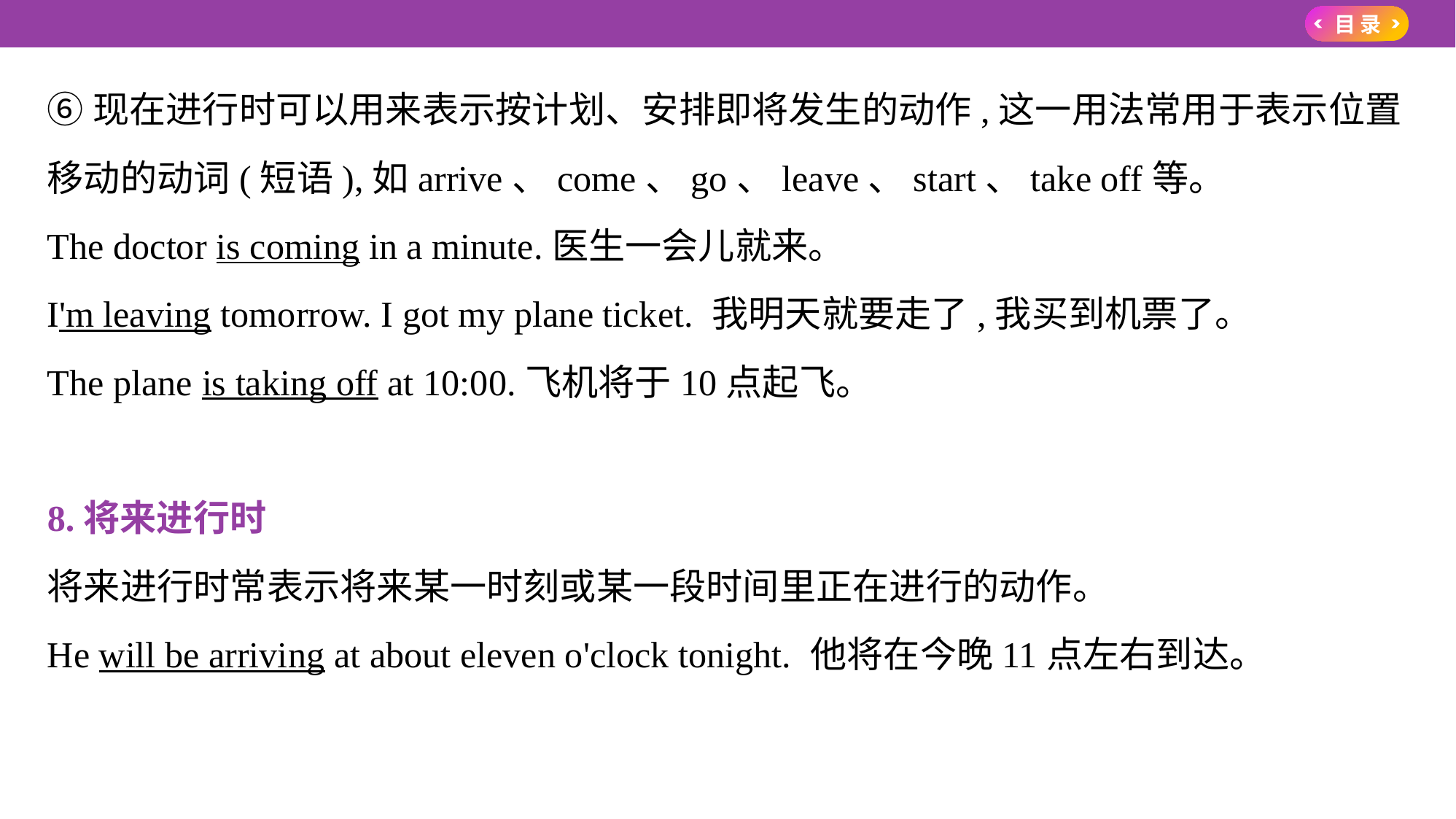

⑥现在进行时可以用来表示按计划、安排即将发生的动作,这一用法常用于表示位置
移动的动词(短语),如arrive、come、go、leave、start、take off等。
The doctor is coming in a minute.医生一会儿就来。
I'm leaving tomorrow. I got my plane ticket. 我明天就要走了,我买到机票了。
The plane is taking off at 10:00.飞机将于10点起飞。

8.将来进行时
将来进行时常表示将来某一时刻或某一段时间里正在进行的动作。
He will be arriving at about eleven o'clock tonight. 他将在今晚11点左右到达。